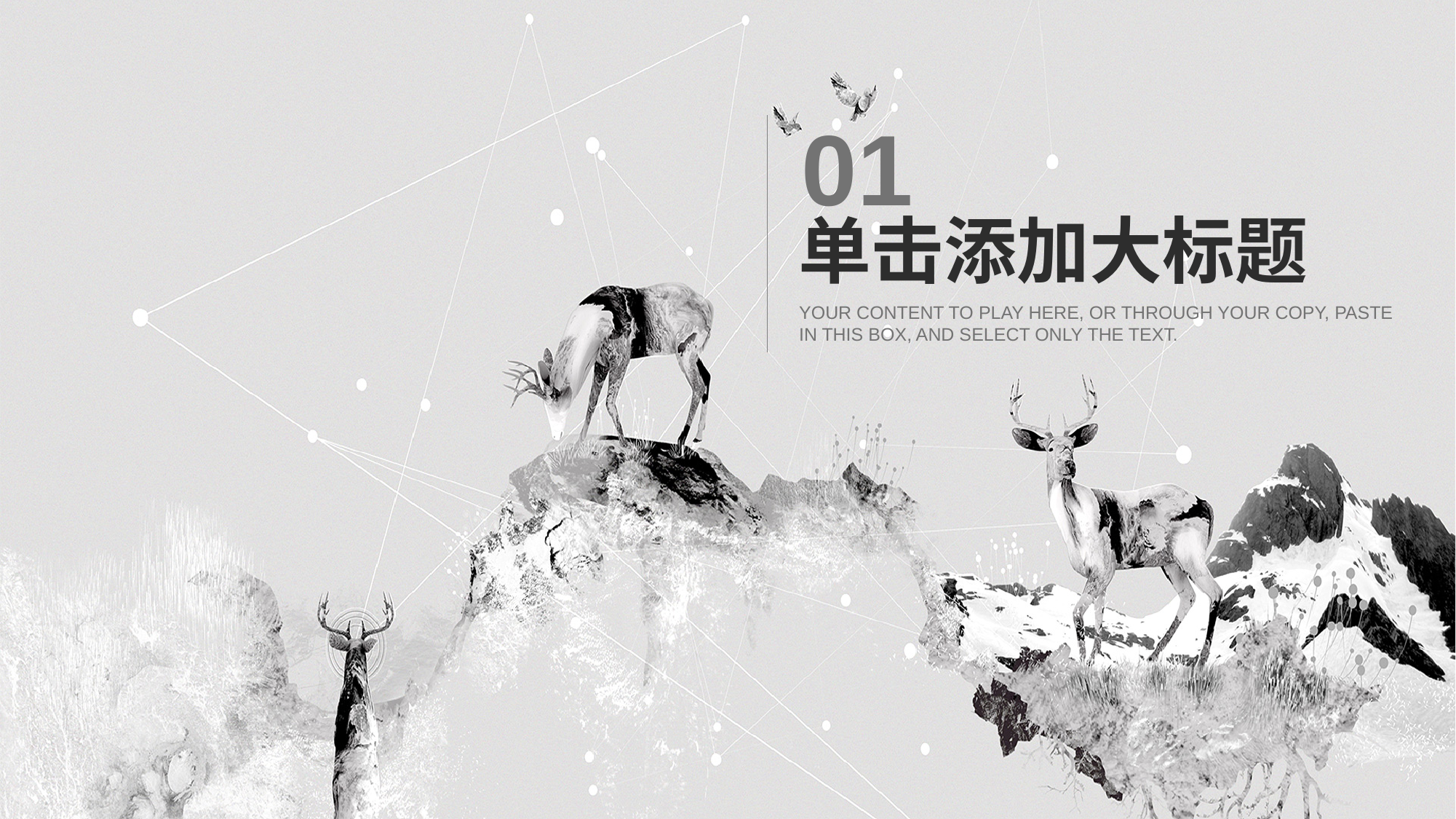

01
单击添加大标题
YOUR CONTENT TO PLAY HERE, OR THROUGH YOUR COPY, PASTE IN THIS BOX, AND SELECT ONLY THE TEXT.